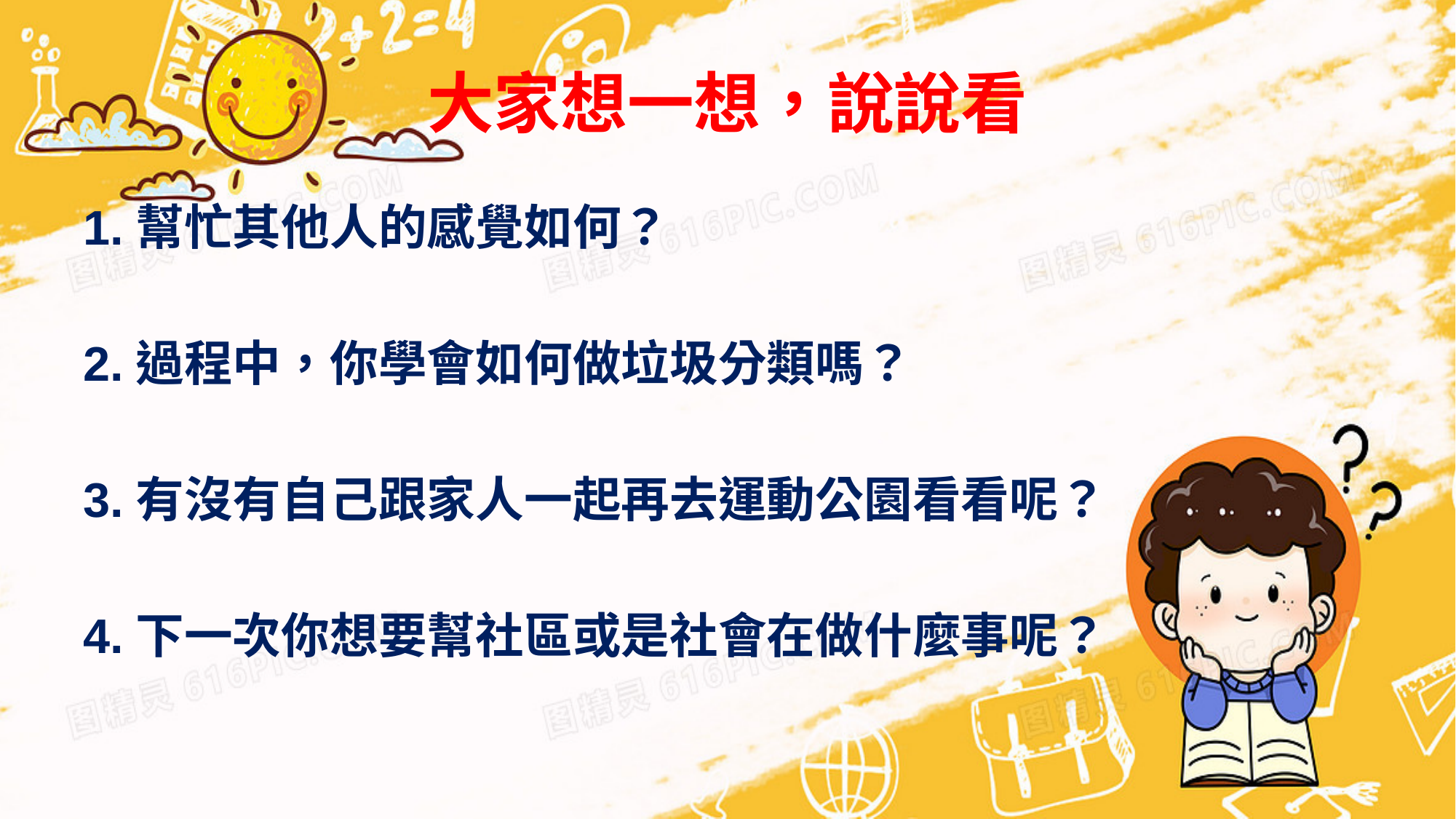

# 大家想一想，說說看
1.幫忙其他人的感覺如何？

2.過程中，你學會如何做垃圾分類嗎？

3.有沒有自己跟家人一起再去運動公園看看呢？

4.下一次你想要幫社區或是社會在做什麼事呢？